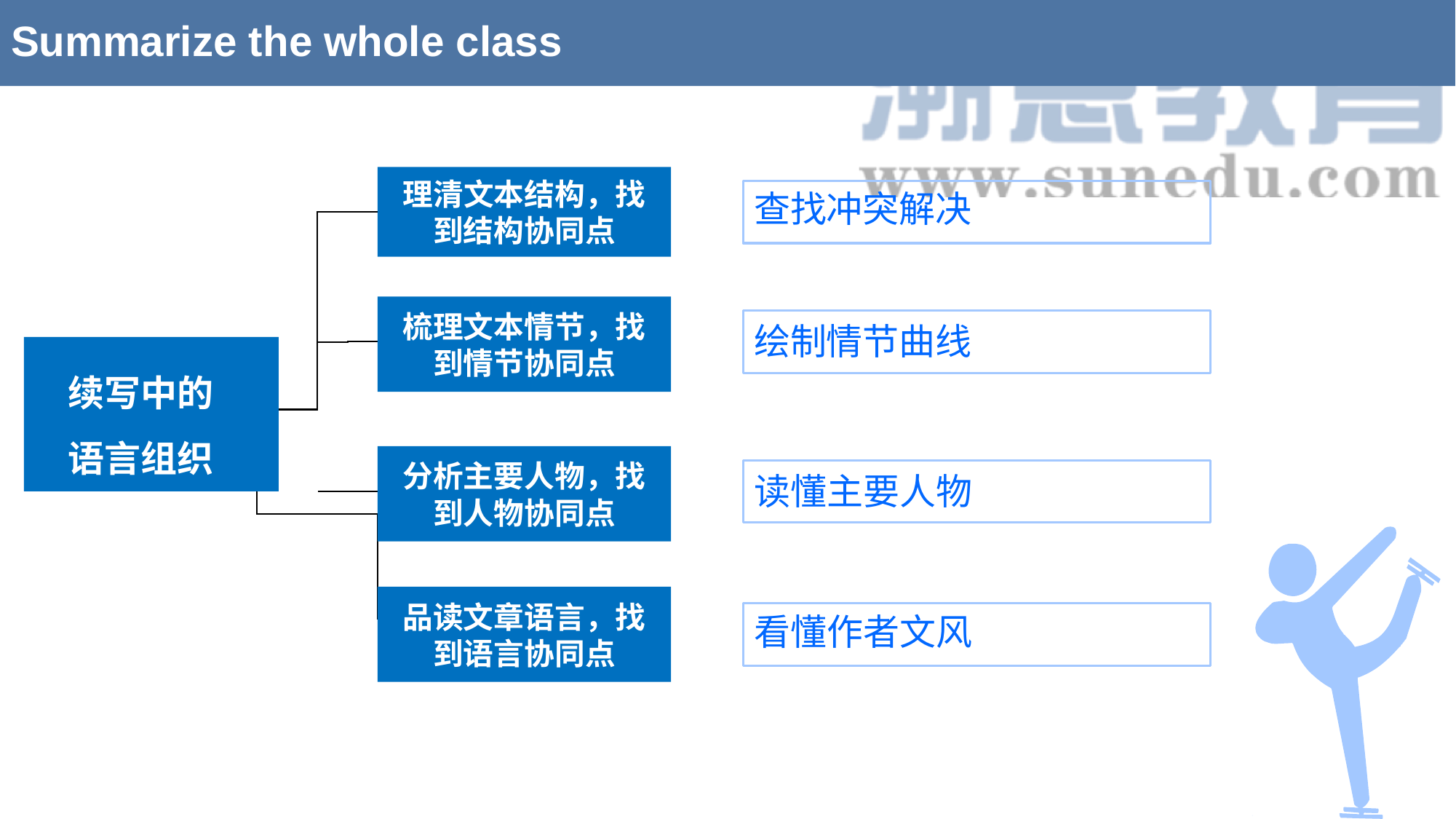

Summarize the whole class
理清文本结构，找到结构协同点
查找冲突解决
梳理文本情节，找到情节协同点
绘制情节曲线time
   续写中的
   语言组织
分析主要人物，找到人物协同点
读懂主要人物time

品读文章语言，找到语言协同点
看懂作者文风